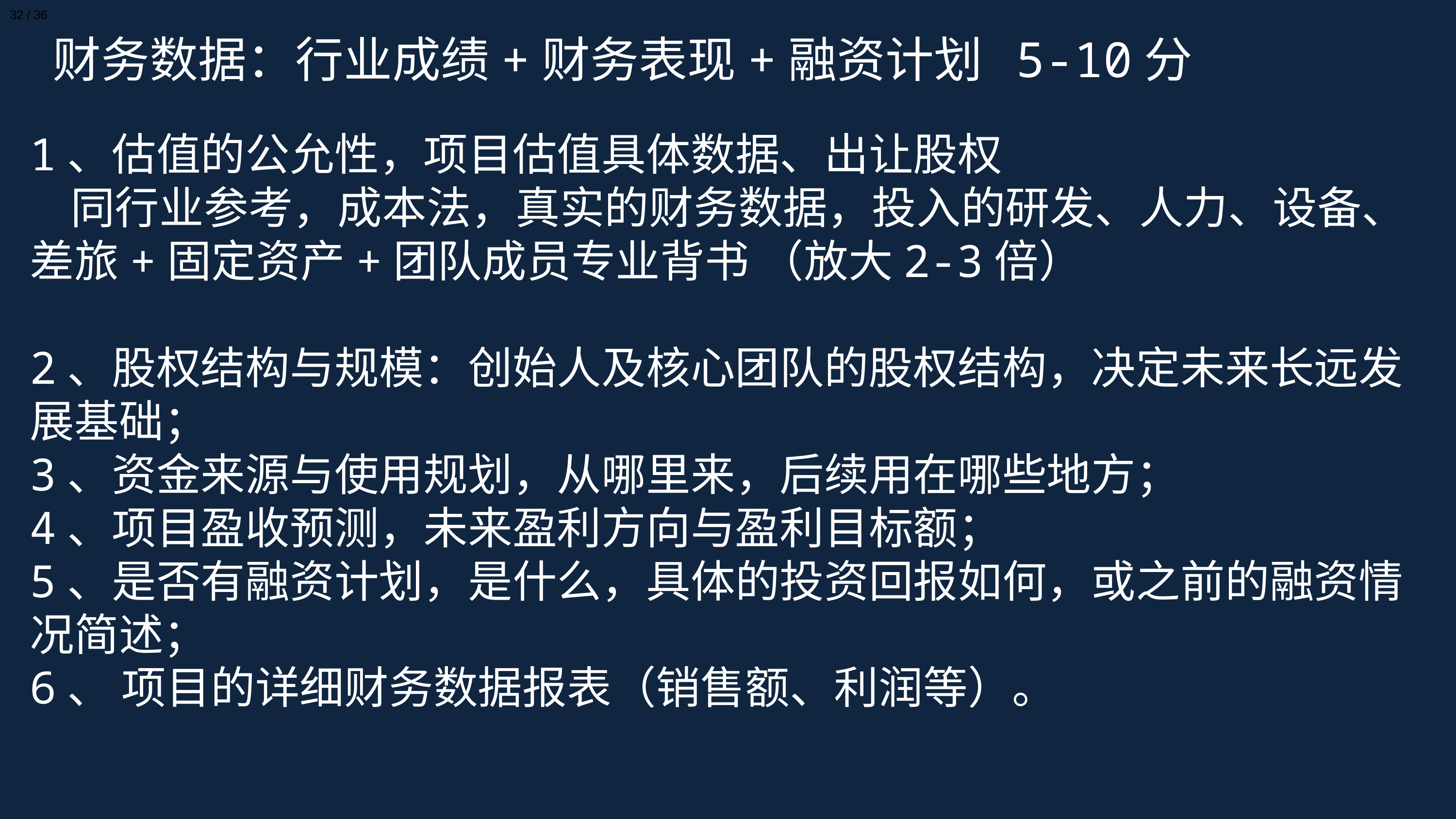

32 / 36
 财务数据：行业成绩+财务表现+融资计划  5-10分

1、估值的公允性，项目估值具体数据、出让股权
   同行业参考，成本法，真实的财务数据，投入的研发、人力、设备、差旅+固定资产+团队成员专业背书 （放大2-3倍）

2、股权结构与规模：创始人及核心团队的股权结构，决定未来长远发展基础；
3、资金来源与使用规划，从哪里来，后续用在哪些地方；
4、项目盈收预测，未来盈利方向与盈利目标额；
5、是否有融资计划，是什么，具体的投资回报如何，或之前的融资情况简述；
6、 项目的详细财务数据报表（销售额、利润等）。

划重点：财务分析部分建议专业人士参与，讲明白“现在情况+未来情况”。